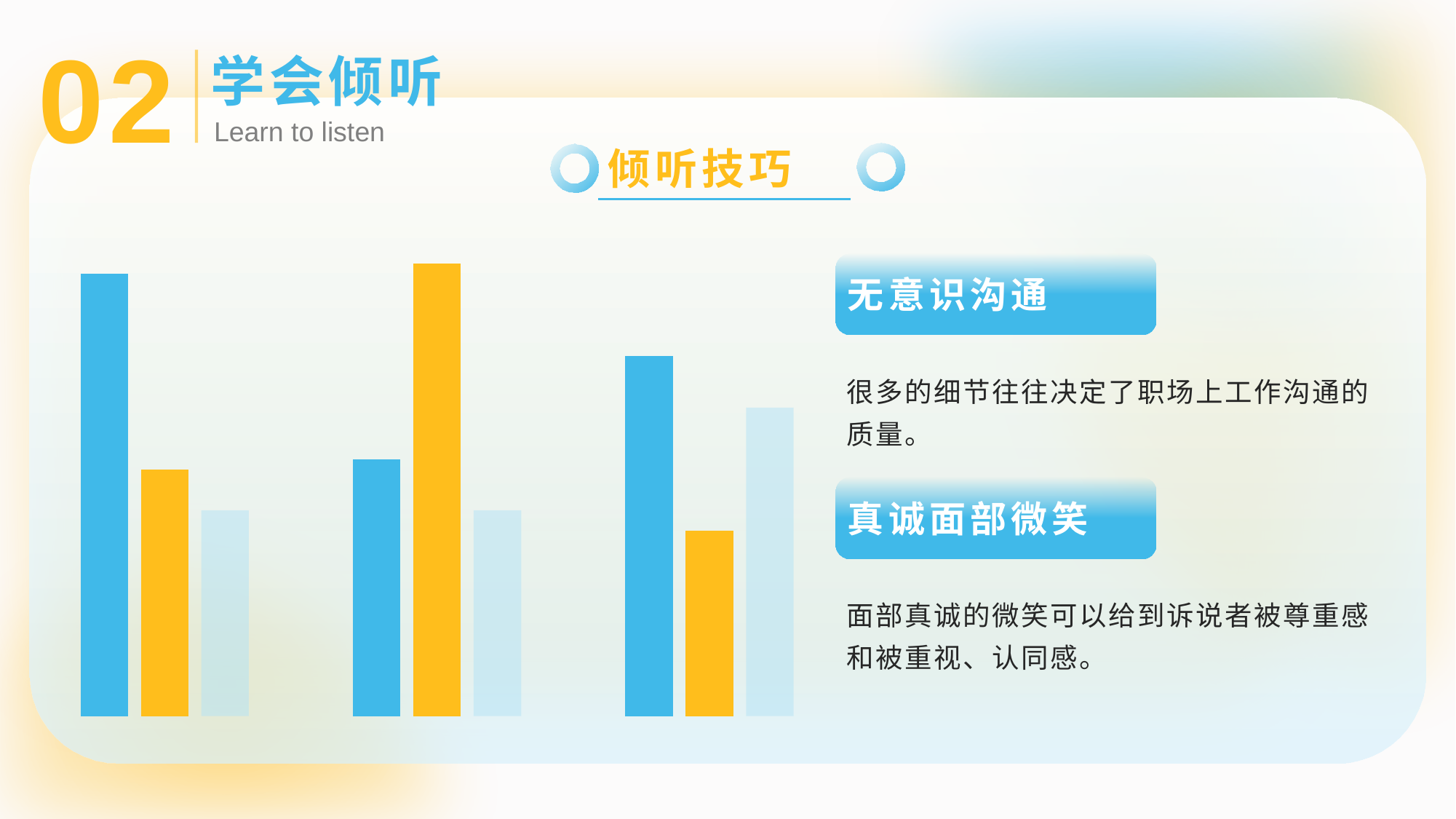

02
学会倾听
Learn to listen
倾听技巧

### Chart

| Category | 系列 1 | 系列 2 | 系列 3 |
|---|---|---|---|
| 类别 1 | 4.3 | 2.4 | 2.0 |
| 类别 2 | 2.5 | 4.4 | 2.0 |
| 类别 3 | 3.5 | 1.8 | 3.0 |
无意识沟通
很多的细节往往决定了职场上工作沟通的质量。

真诚面部微笑
面部真诚的微笑可以给到诉说者被尊重感和被重视、认同感。